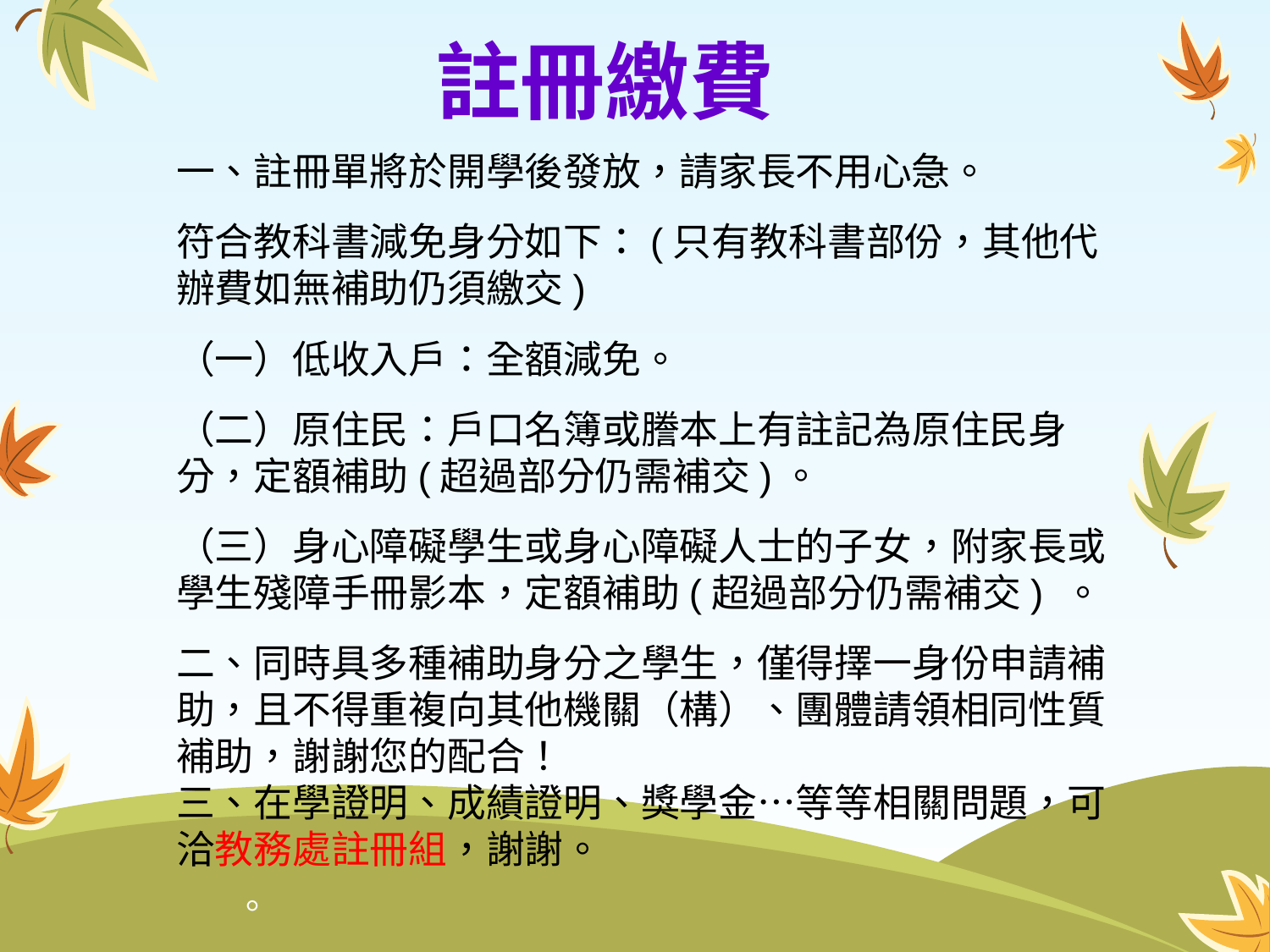

# 註冊繳費
一、註冊單將於開學後發放，請家長不用心急。
符合教科書減免身分如下：(只有教科書部份，其他代辦費如無補助仍須繳交)
（一）低收入戶：全額減免。
（二）原住民：戶口名簿或謄本上有註記為原住民身分，定額補助(超過部分仍需補交)。
（三）身心障礙學生或身心障礙人士的子女，附家長或學生殘障手冊影本，定額補助(超過部分仍需補交) 。
二、同時具多種補助身分之學生，僅得擇一身份申請補助，且不得重複向其他機關（構）、團體請領相同性質補助，謝謝您的配合！
三、在學證明、成績證明、獎學金…等等相關問題，可洽教務處註冊組，謝謝。
。